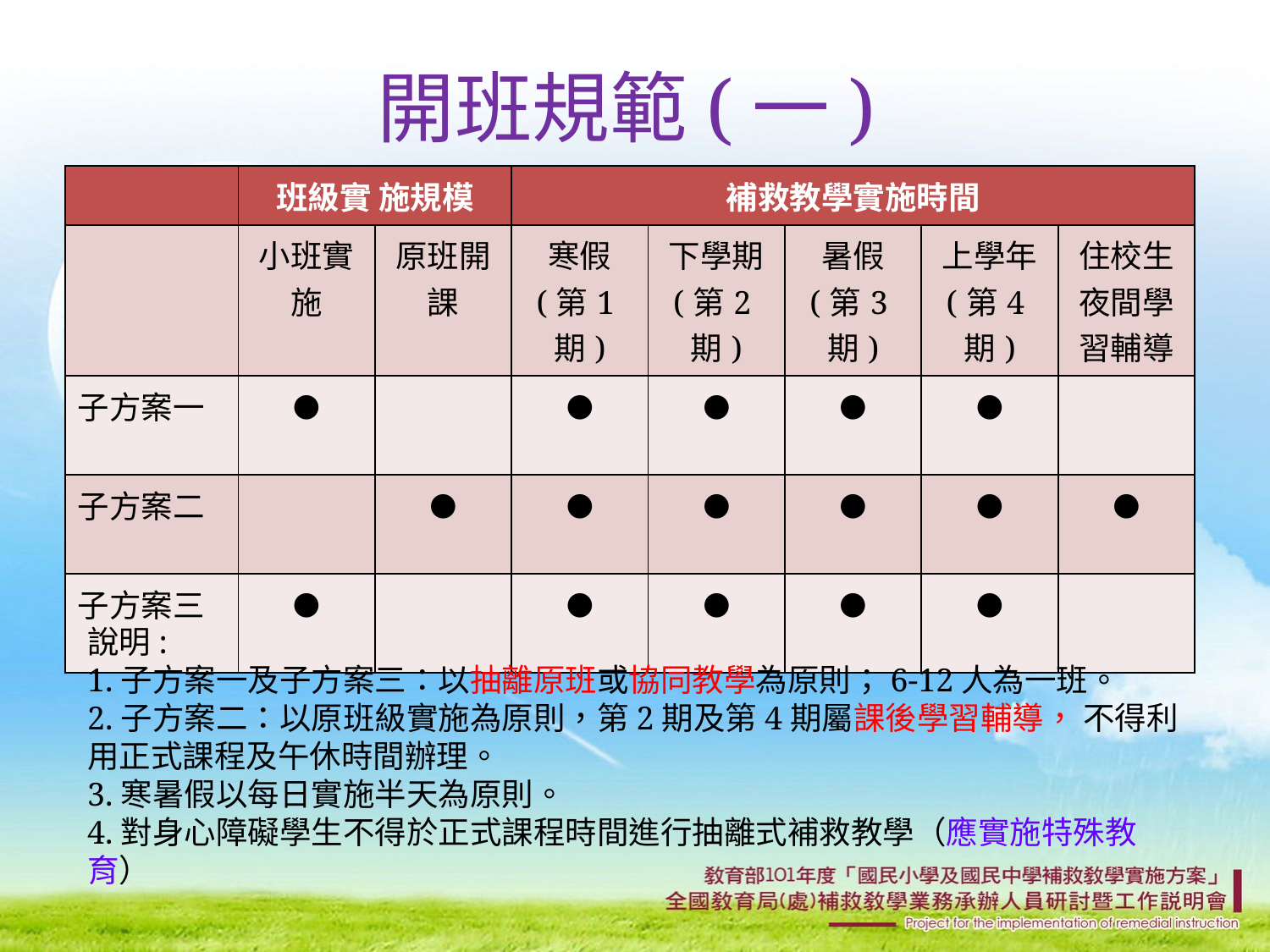

# 開班規範(一)
|  | 班級實 施規模 |  | 補救教學實施時間 |  |  |  |  |
| --- | --- | --- | --- | --- | --- | --- | --- |
|  | 小班實施 | 原班開課 | 寒假 (第1期) | 下學期 (第2期) | 暑假 (第3期) | 上學年 (第4期) | 住校生夜間學習輔導 |
| 子方案一 | ● |  | ● | ● | ● | ● |  |
| 子方案二 |  | ● | ● | ● | ● | ● | ● |
| 子方案三 | ● |  | ● | ● | ● | ● |  |
說明:
1.子方案一及子方案三：以抽離原班或協同教學為原則；6-12人為一班。
2.子方案二：以原班級實施為原則，第2期及第4期屬課後學習輔導， 不得利用正式課程及午休時間辦理。
3.寒暑假以每日實施半天為原則。
4.對身心障礙學生不得於正式課程時間進行抽離式補救教學（應實施特殊教育）